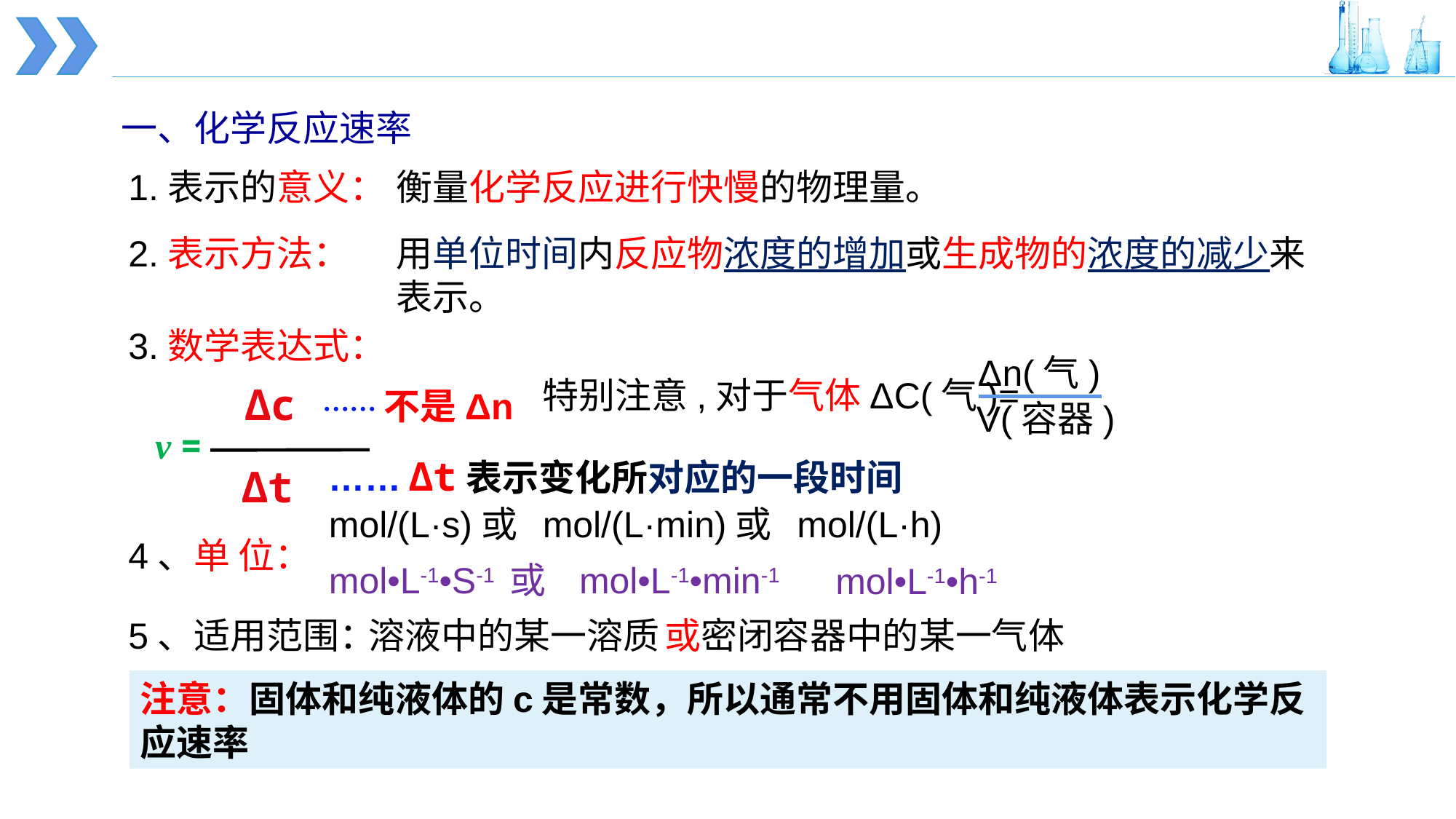

一、化学反应速率
衡量化学反应进行快慢的物理量。
1.表示的意义：
用单位时间内反应物浓度的增加或生成物的浓度的减少来表示。
2.表示方法：
3.数学表达式：
Δn(气)
特别注意,对于气体ΔC(气)=
V(容器)
Δc
v =

Δt
……不是Δn
…… Δt表示变化所对应的一段时间
mol/(L·s)或  mol/(L·min)或  mol/(L·h)
4、单 位：
mol•L-1•S-1 或   mol•L-1•min-1
mol•L-1•h-1
5、适用范围：
溶液中的某一溶质
或密闭容器中的某一气体
注意：固体和纯液体的c是常数，所以通常不用固体和纯液体表示化学反应速率